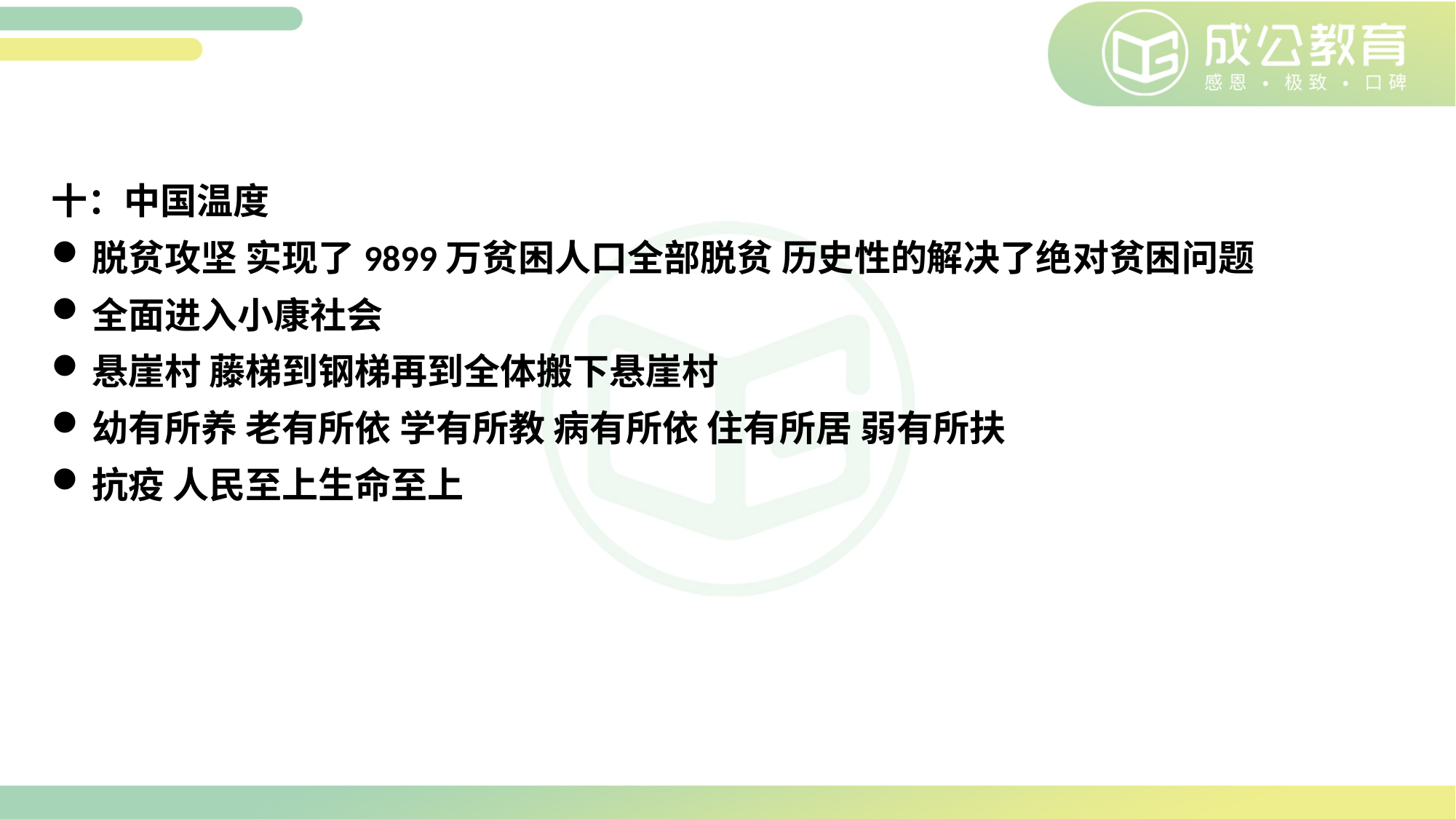

十：中国温度
脱贫攻坚 实现了9899万贫困人口全部脱贫 历史性的解决了绝对贫困问题
全面进入小康社会
悬崖村 藤梯到钢梯再到全体搬下悬崖村
幼有所养 老有所依 学有所教 病有所依 住有所居 弱有所扶
抗疫 人民至上生命至上